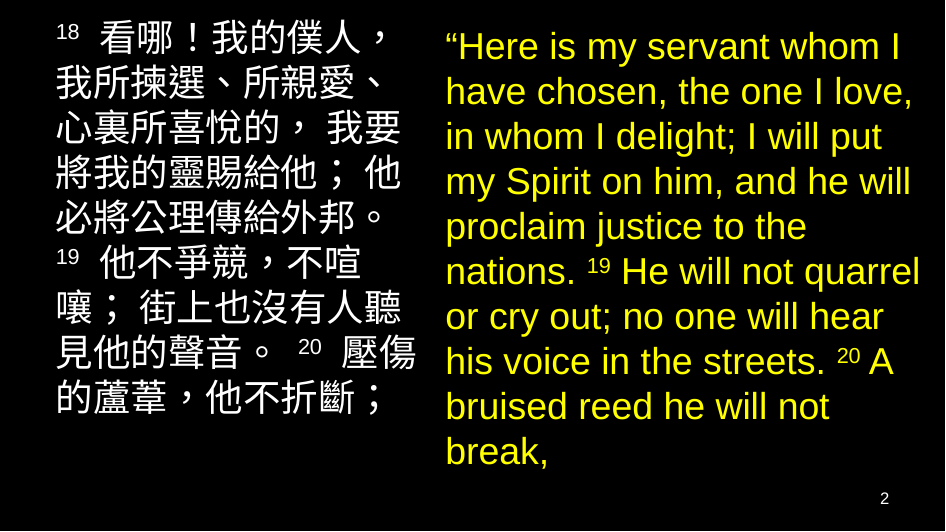

18 看哪！我的僕人， 我所揀選、所親愛、心裏所喜悅的， 我要將我的靈賜給他； 他必將公理傳給外邦。 19 他不爭競，不喧嚷； 街上也沒有人聽見他的聲音。 20 壓傷的蘆葦，他不折斷；
“Here is my servant whom I have chosen, the one I love, in whom I delight; I will put my Spirit on him, and he will proclaim justice to the nations. 19 He will not quarrel or cry out; no one will hear his voice in the streets. 20 A bruised reed he will not break,
2